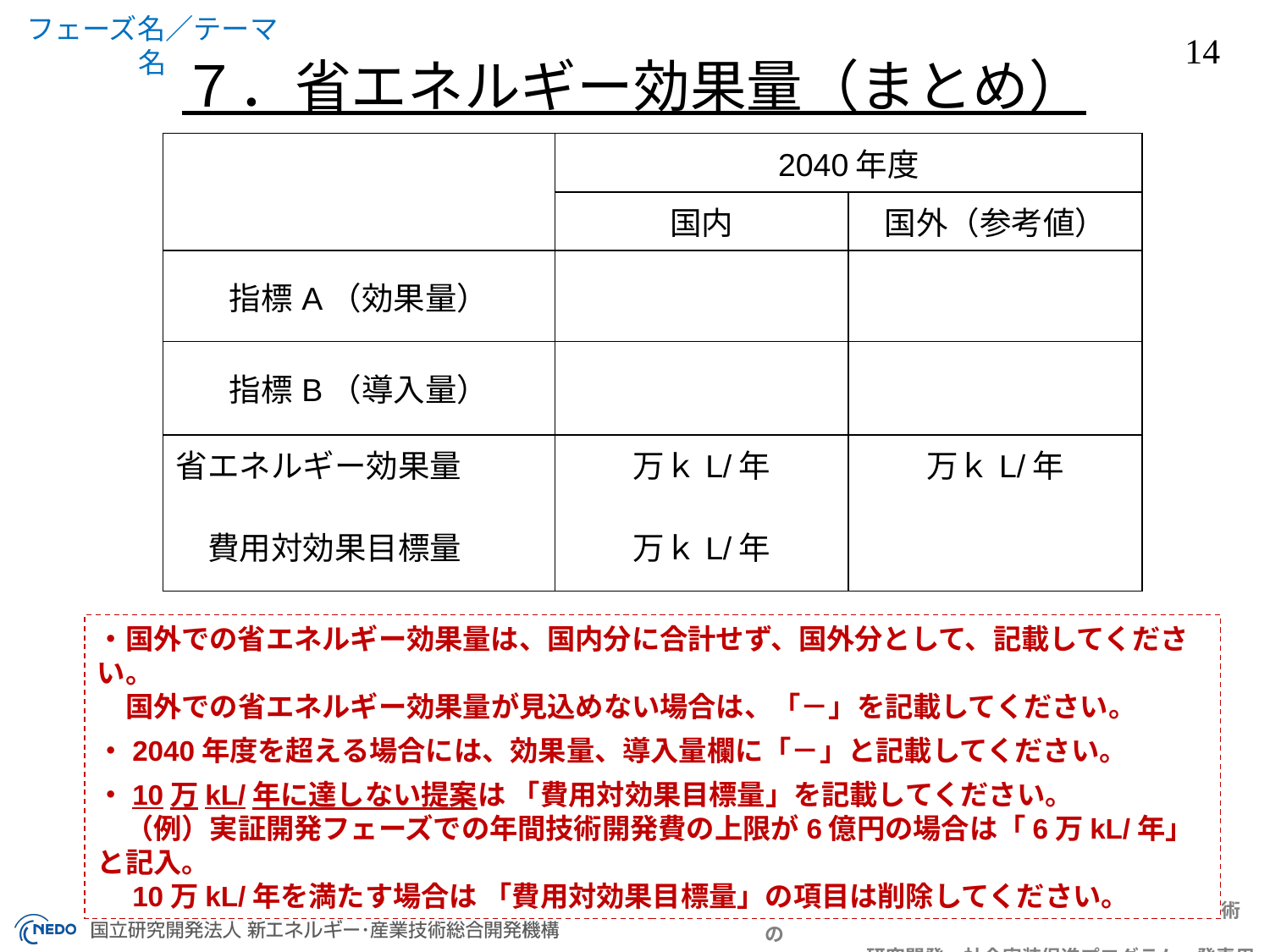

７．省エネルギー効果量（まとめ）
|  | 2040年度 |  |
| --- | --- | --- |
|  | 国内 | 国外（参考値） |
| 指標A（効果量） |  |  |
| 指標B（導入量） |  |  |
| 省エネルギー効果量 　費用対効果目標量 | 万ｋL/年 万ｋL/年 | 万ｋL/年 |
・国外での省エネルギー効果量は、国内分に合計せず、国外分として、記載してください。
　国外での省エネルギー効果量が見込めない場合は、「－」を記載してください。
・2040年度を超える場合には、効果量、導入量欄に「－」と記載してください。
・10万kL/年に達しない提案は 「費用対効果目標量」を記載してください。
　（例）実証開発フェーズでの年間技術開発費の上限が6億円の場合は「6万kL/年」と記入。
　10万kL/年を満たす場合は 「費用対効果目標量」の項目は削除してください。